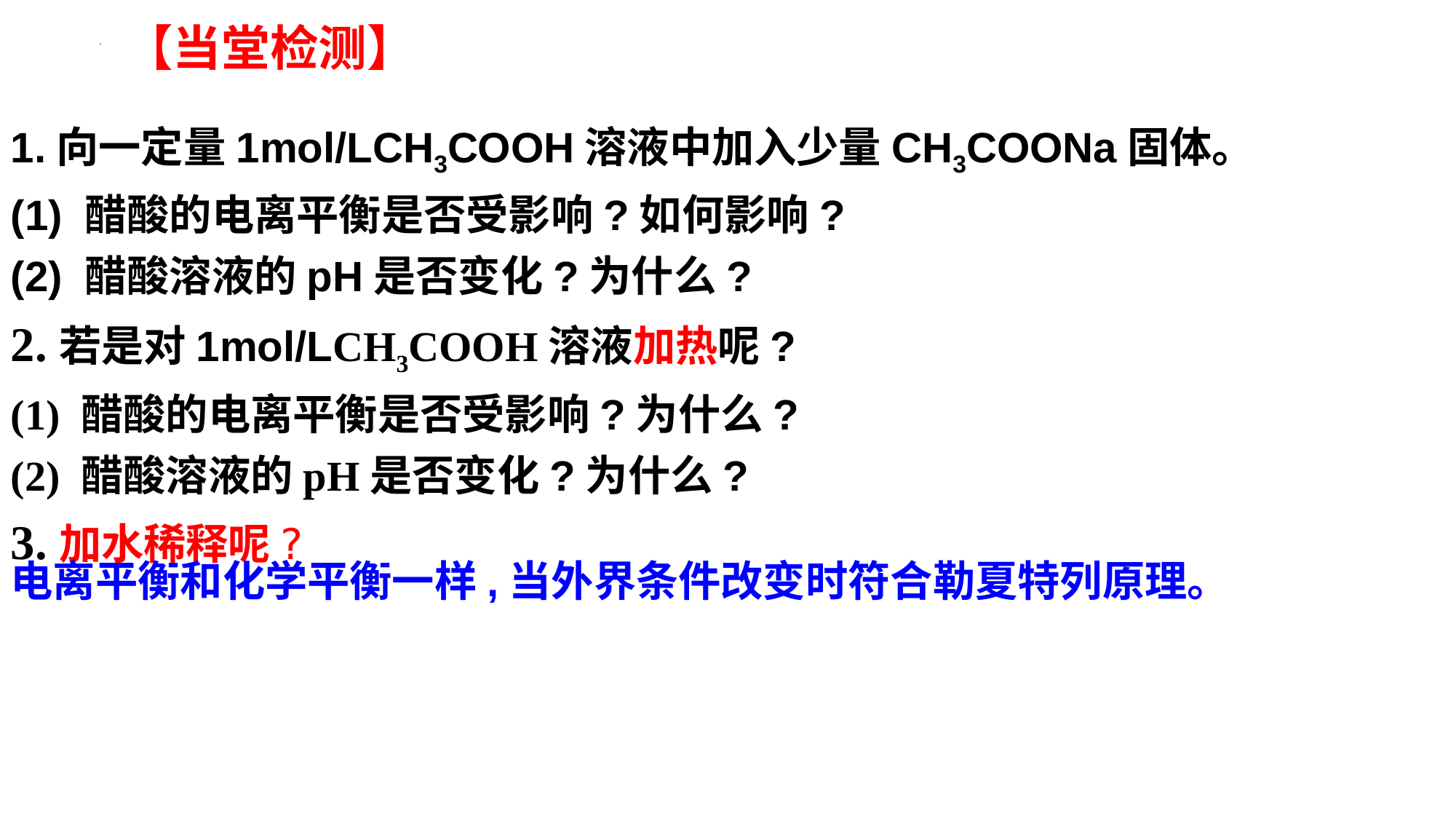

【当堂检测】
1.向一定量1mol/LCH3COOH溶液中加入少量CH3COONa固体。
(1) 醋酸的电离平衡是否受影响?如何影响?
(2) 醋酸溶液的pH是否变化?为什么?
2.若是对1mol/LCH3COOH溶液加热呢?
(1) 醋酸的电离平衡是否受影响?为什么?
(2) 醋酸溶液的pH是否变化?为什么?
3.加水稀释呢?

电离平衡和化学平衡一样,当外界条件改变时符合勒夏特列原理。